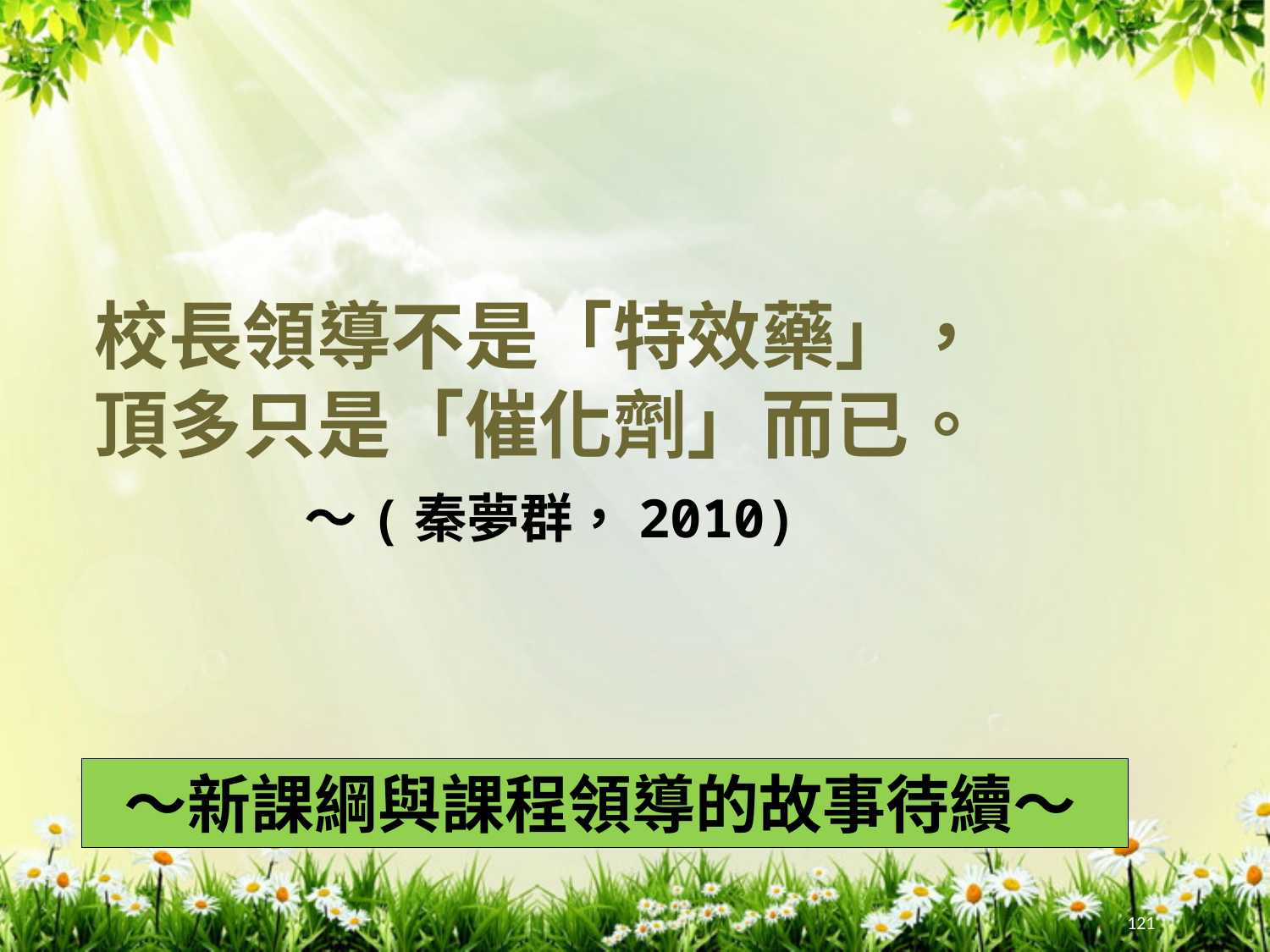

校長領導不是「特效藥」，
頂多只是「催化劑」而已。
            〜(秦夢群，2010)

 〜新課綱與課程領導的故事待續〜
121